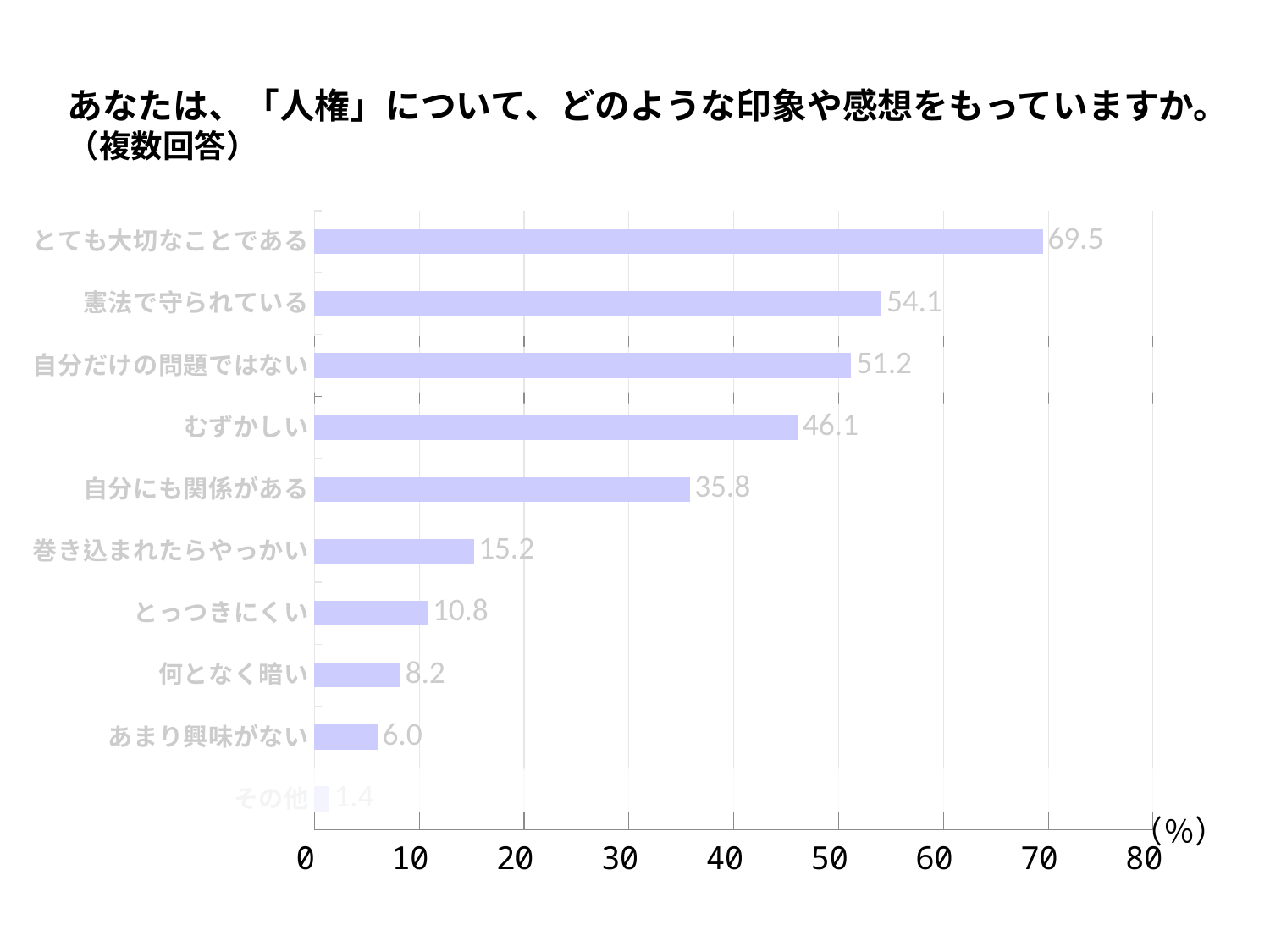

### Chart

| Category |  |
|---|---|
| その他 | 1.4 |
| あまり興味がない | 6.0 |
| 何となく暗い | 8.2 |
| とっつきにくい | 10.8 |
| 巻き込まれたらやっかい | 15.2 |
| 自分にも関係がある | 35.8 |
| むずかしい | 46.1 |
| 自分だけの問題ではない | 51.2 |
| 憲法で守られている | 54.1 |
| とても大切なことである | 69.5 |
あなたは、「人権」について、どのような印象や感想をもっていますか。（複数回答）